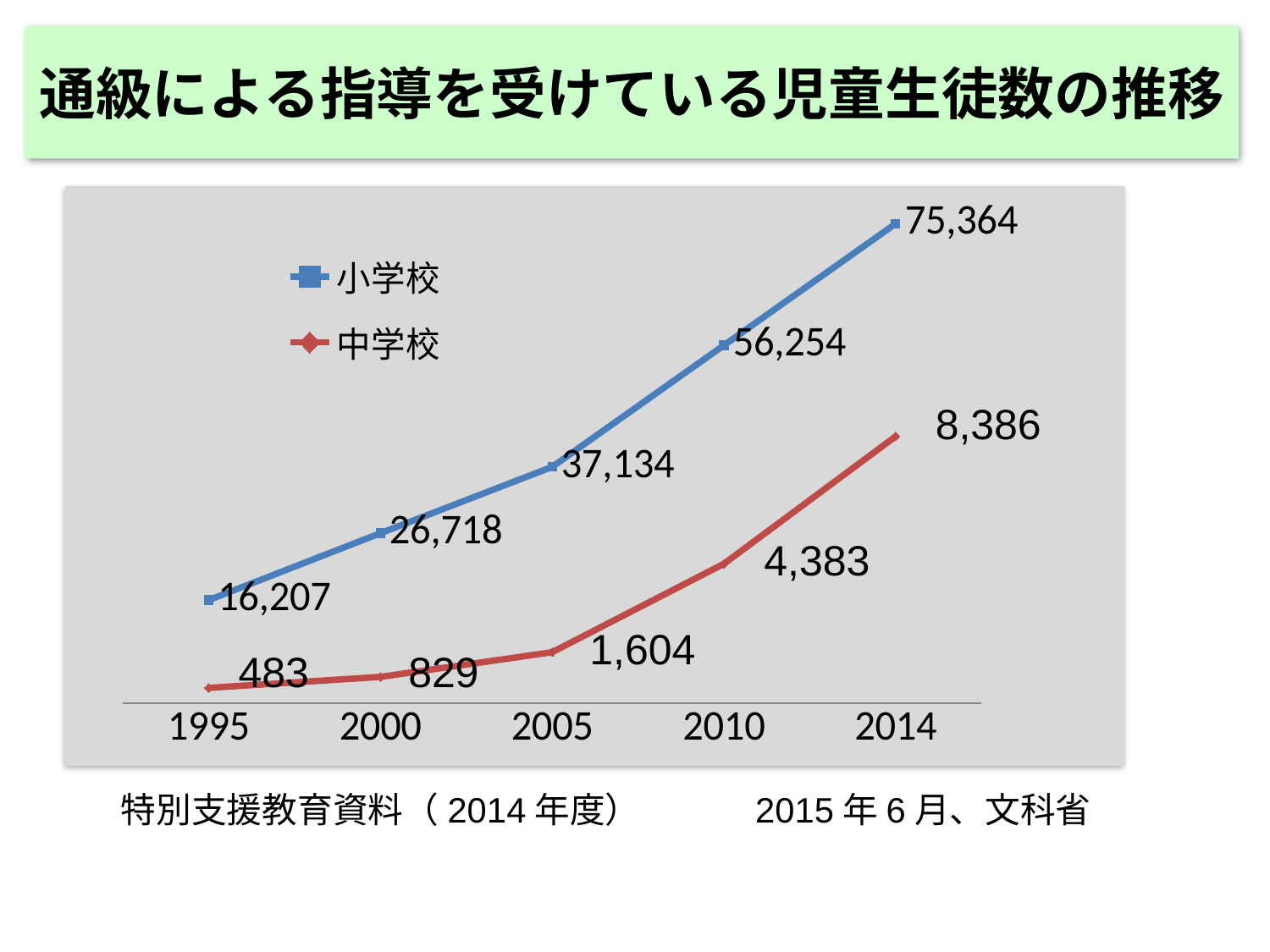

# 通級による指導を受けている児童生徒数の推移

### Chart

| Category | 小学校 | 中学校 |
|---|---|---|
| 1995.0 | 16207.0 | 2415.0 |
| 2000.0 | 26718.0 | 4145.0 |
| 2005.0 | 37134.0 | 8020.0 |
| 2010.0 | 56254.0 | 21915.0 |
| 2014.0 | 75364.0 | 41930.0 |
8,386
4,383
1,604
483
829
特別支援教育資料（2014年度）　　　2015年6月、文科省